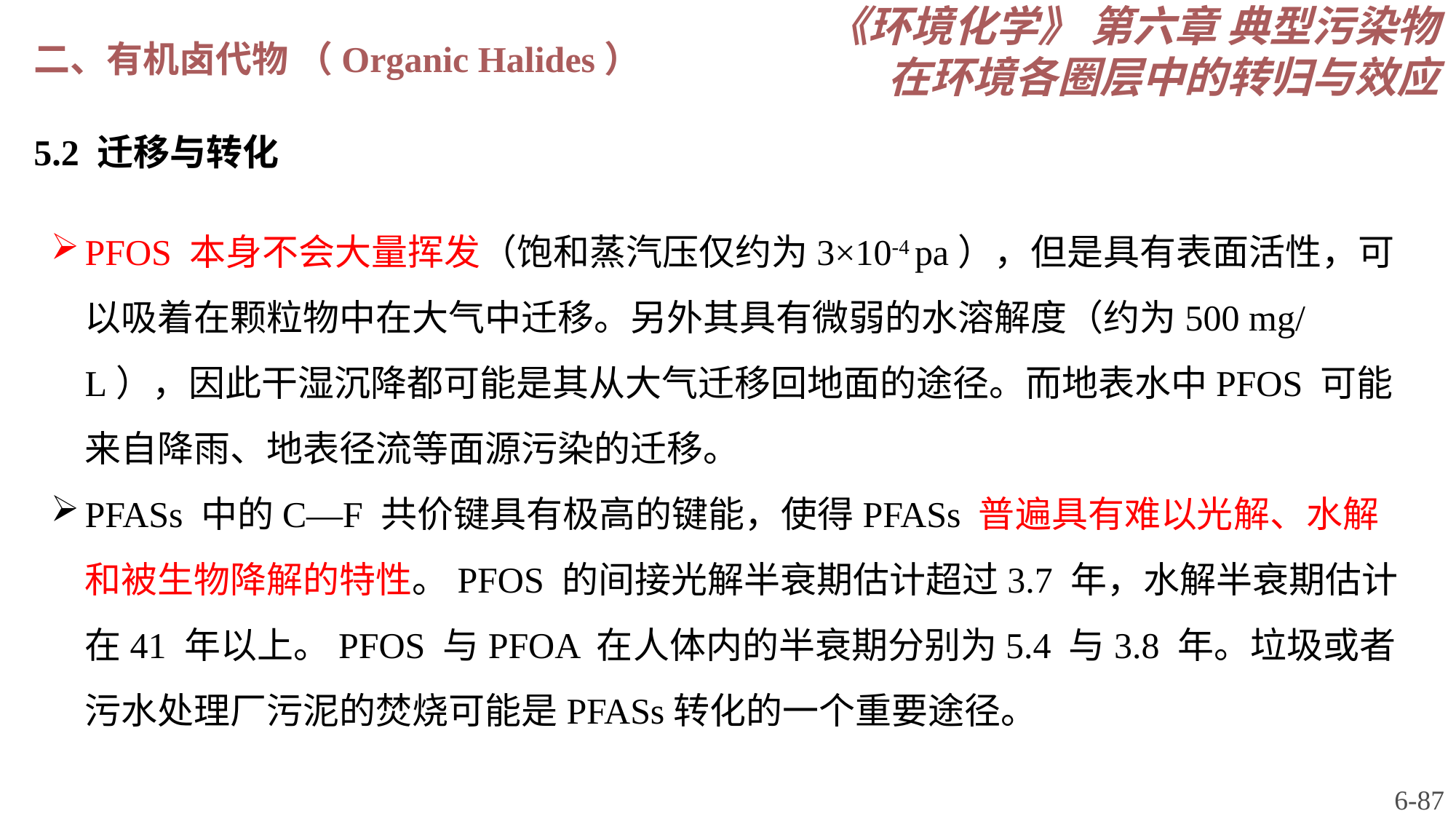

《环境化学》 第六章 典型污染物在环境各圈层中的转归与效应
二、有机卤代物 （Organic Halides）
5.2 迁移与转化
PFOS 本身不会大量挥发（饱和蒸汽压仅约为3×10-4 pa），但是具有表面活性，可以吸着在颗粒物中在大气中迁移。另外其具有微弱的水溶解度（约为500 mg/ L），因此干湿沉降都可能是其从大气迁移回地面的途径。而地表水中PFOS 可能来自降雨、地表径流等面源污染的迁移。
PFASs 中的C—F 共价键具有极高的键能，使得PFASs 普遍具有难以光解、水解和被生物降解的特性。PFOS 的间接光解半衰期估计超过3.7 年，水解半衰期估计在41 年以上。PFOS 与PFOA 在人体内的半衰期分别为5.4 与3.8 年。垃圾或者污水处理厂污泥的焚烧可能是PFASs转化的一个重要途径。
6-87